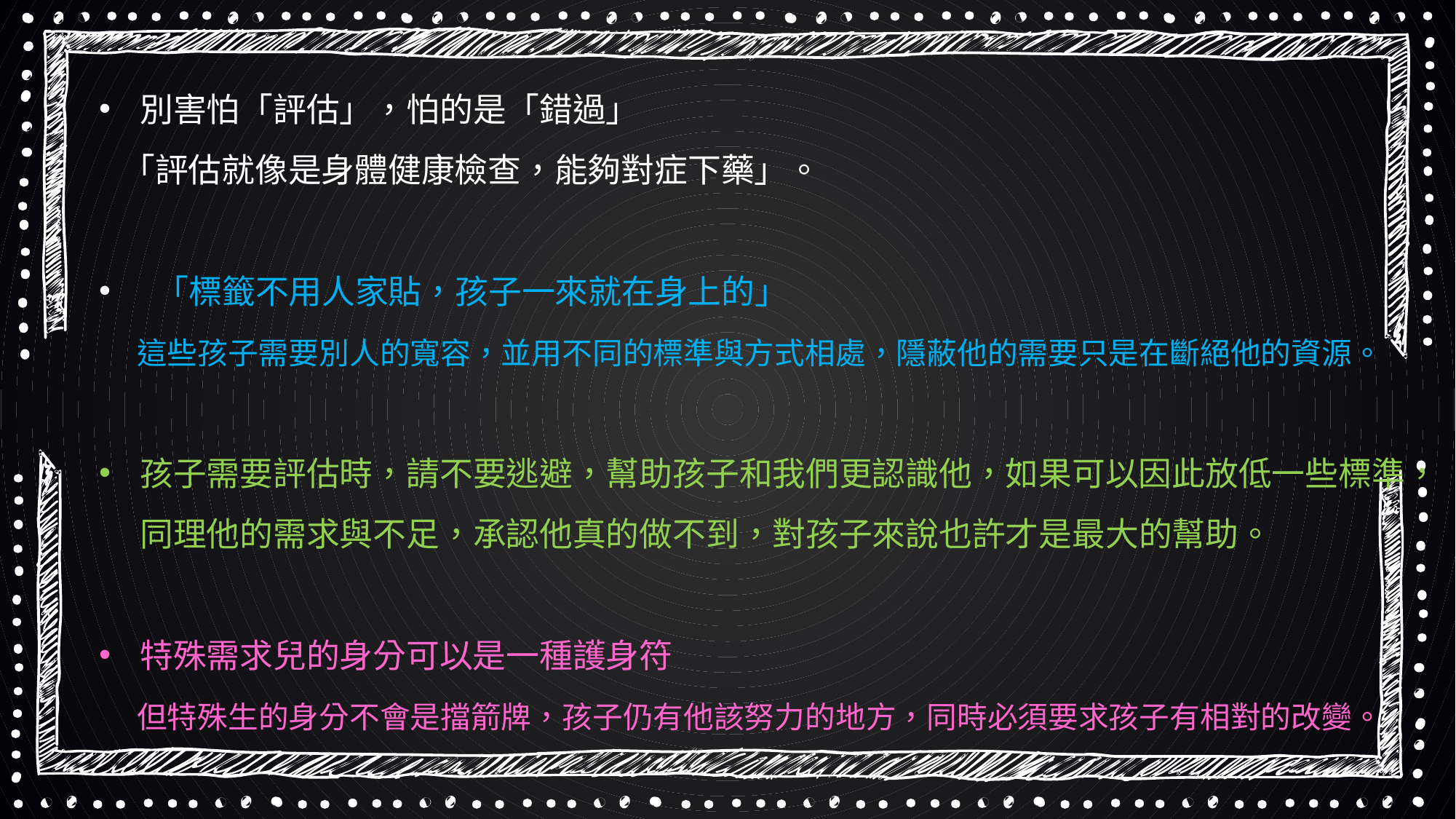

別害怕「評估」，怕的是「錯過」
  「評估就像是身體健康檢查，能夠對症下藥」。

 「標籤不用人家貼，孩子一來就在身上的」
    這些孩子需要別人的寬容，並用不同的標準與方式相處，隱蔽他的需要只是在斷絕他的資源。

孩子需要評估時，請不要逃避，幫助孩子和我們更認識他，如果可以因此放低一些標準，同理他的需求與不足，承認他真的做不到，對孩子來說也許才是最大的幫助。

特殊需求兒的身分可以是一種護身符
    但特殊生的身分不會是擋箭牌，孩子仍有他該努力的地方，同時必須要求孩子有相對的改變。